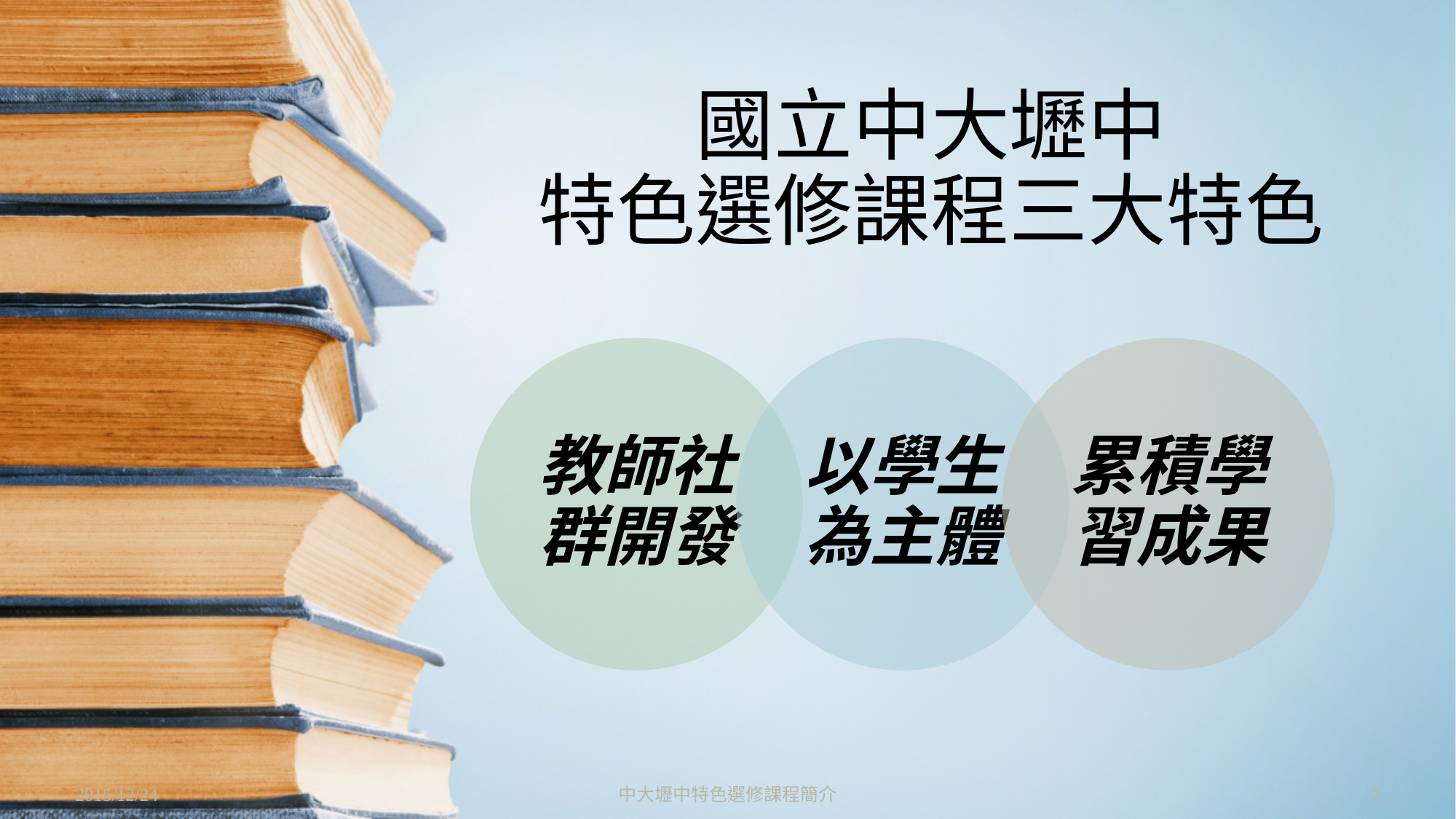

# 國立中大壢中 特色選修課程三大特色
教師社群開發
以學生為主體
累積學習成果
2015/12/24
中大壢中特色選修課程簡介
2